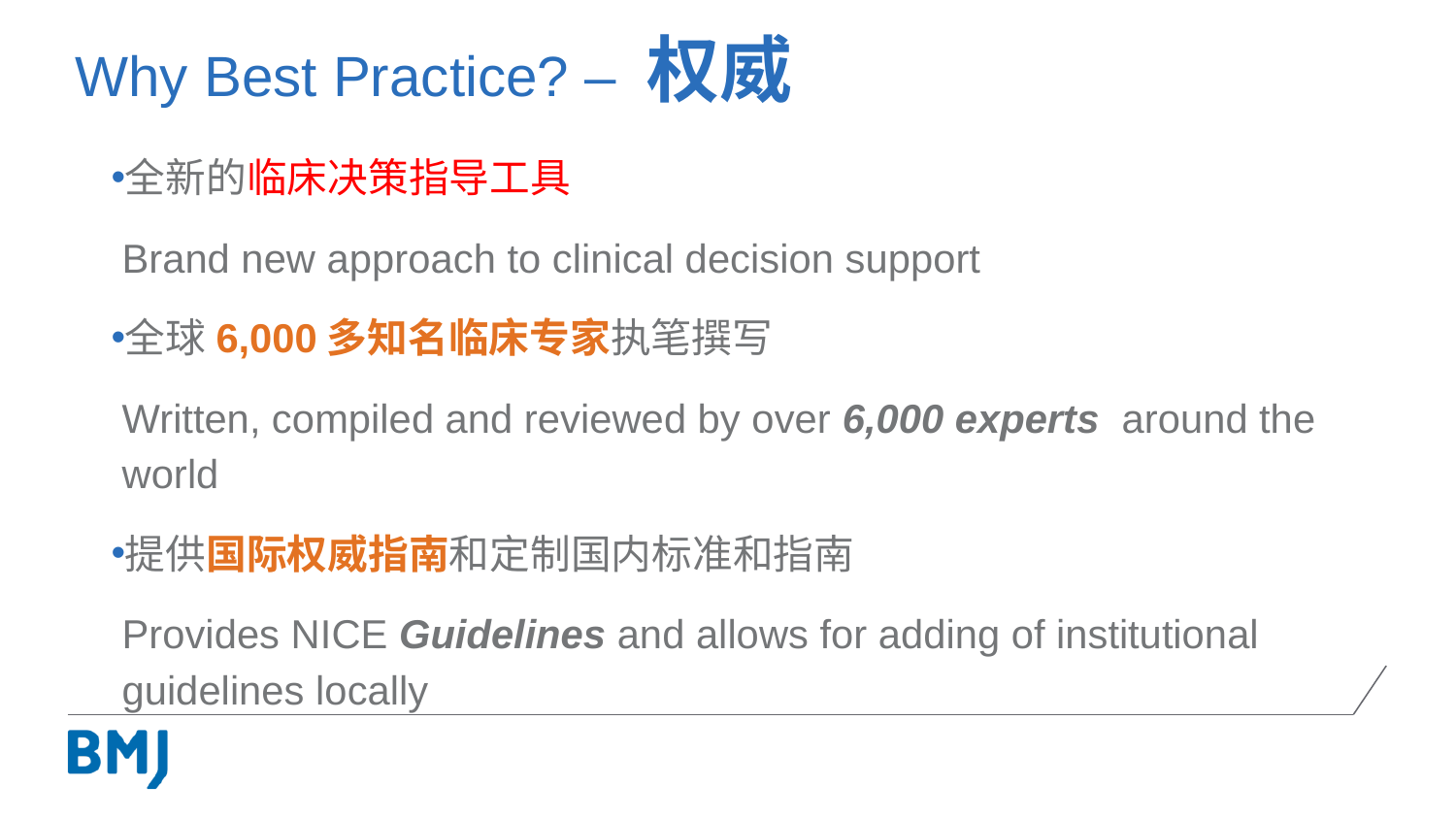

Why Best Practice? – 权威
#
全新的临床决策指导工具
	Brand new approach to clinical decision support
全球6,000多知名临床专家执笔撰写
	Written, compiled and reviewed by over 6,000 experts  around the world
提供国际权威指南和定制国内标准和指南
	Provides NICE Guidelines and allows for adding of institutional guidelines locally